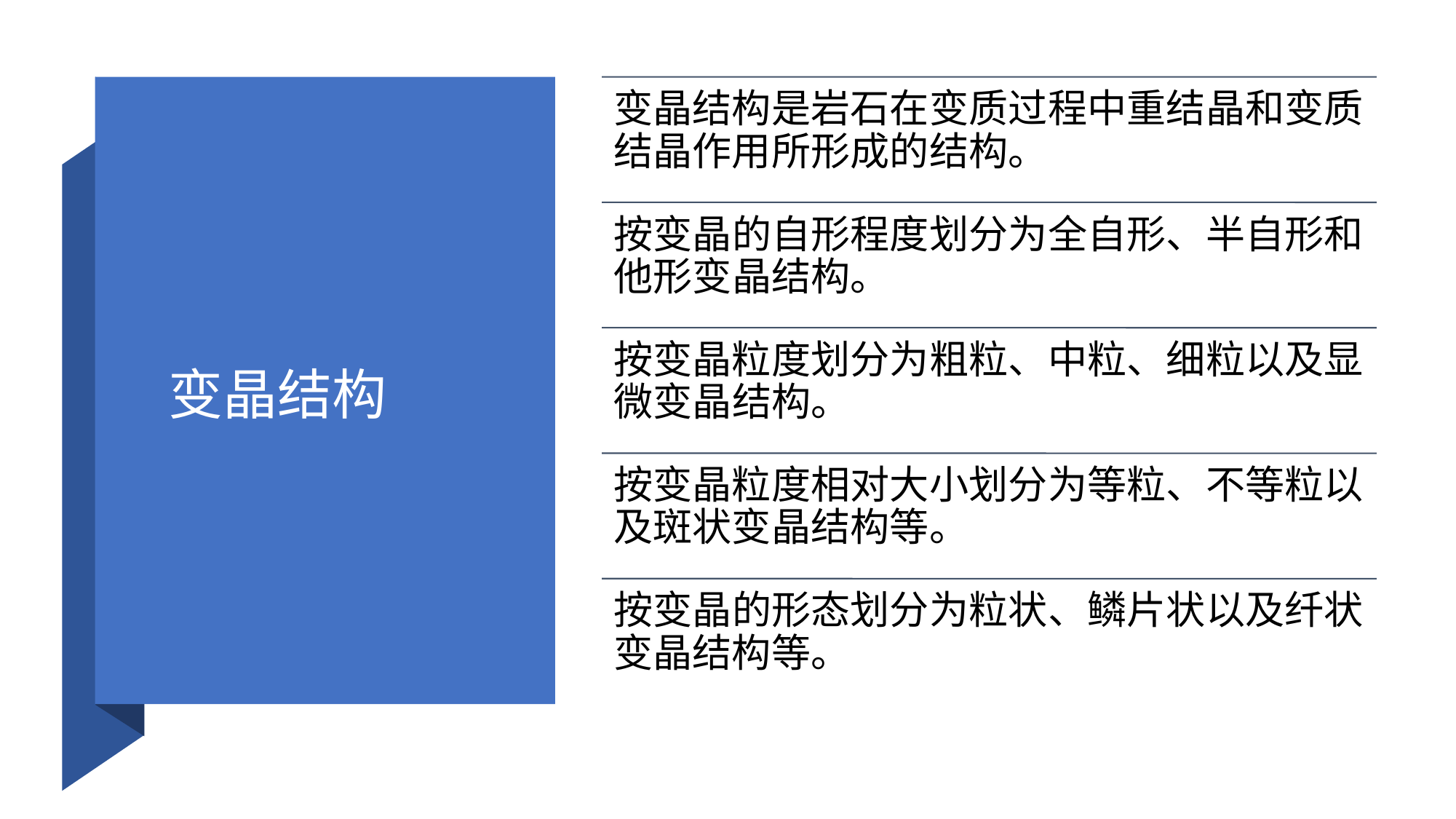

变晶结构是岩石在变质过程中重结晶和变质结晶作用所形成的结构。
按变晶的自形程度划分为全自形、半自形和他形变晶结构。
按变晶粒度划分为粗粒、中粒、细粒以及显微变晶结构。
按变晶粒度相对大小划分为等粒、不等粒以及斑状变晶结构等。
按变晶的形态划分为粒状、鳞片状以及纤状变晶结构等。

# 变晶结构